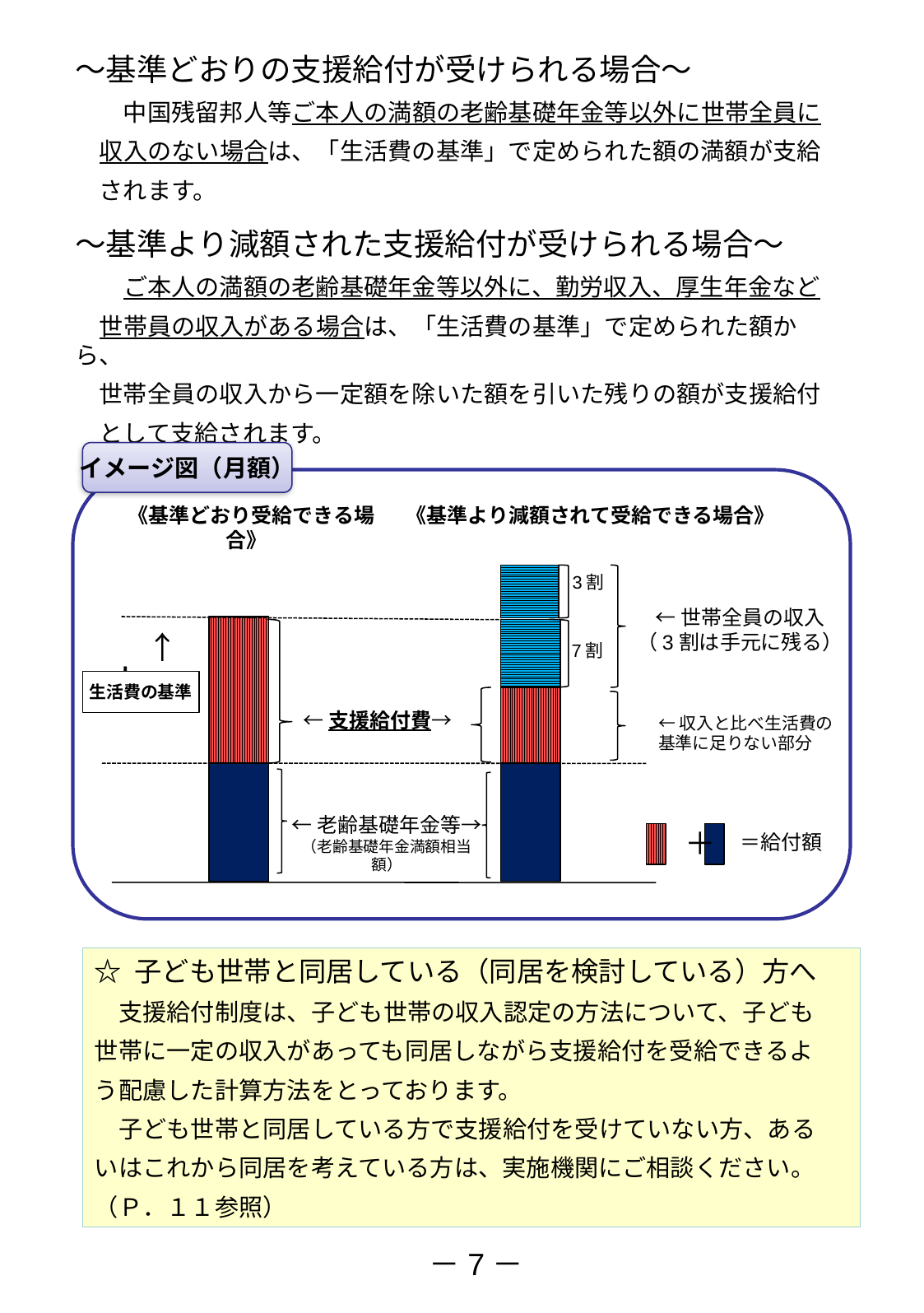

～基準どおりの支援給付が受けられる場合～
　　中国残留邦人等ご本人の満額の老齢基礎年金等以外に世帯全員に
　収入のない場合は、「生活費の基準」で定められた額の満額が支給
　されます。

～基準より減額された支援給付が受けられる場合～
　　ご本人の満額の老齢基礎年金等以外に、勤労収入、厚生年金など
　世帯員の収入がある場合は、「生活費の基準」で定められた額から、
　世帯全員の収入から一定額を除いた額を引いた残りの額が支援給付
　として支給されます。
イメージ図（月額）

 《基準どおり受給できる場合》
《基準より減額されて受給できる場合》

3割
←世帯全員の収入
（3割は手元に残る）

←支援給付費→

←老齢基礎年金等→
（老齢基礎年金満額相当額）

7割
←収入と比べ生活費の基準に足りない部分
←　　　　　　　→

生活費の基準
＋

＝給付額

☆ 子ども世帯と同居している（同居を検討している）方へ
　支援給付制度は、子ども世帯の収入認定の方法について、子ども
世帯に一定の収入があっても同居しながら支援給付を受給できるよ
う配慮した計算方法をとっております。
　子ども世帯と同居している方で支援給付を受けていない方、ある
いはこれから同居を考えている方は、実施機関にご相談ください。
（Ｐ．１１参照）
－7－